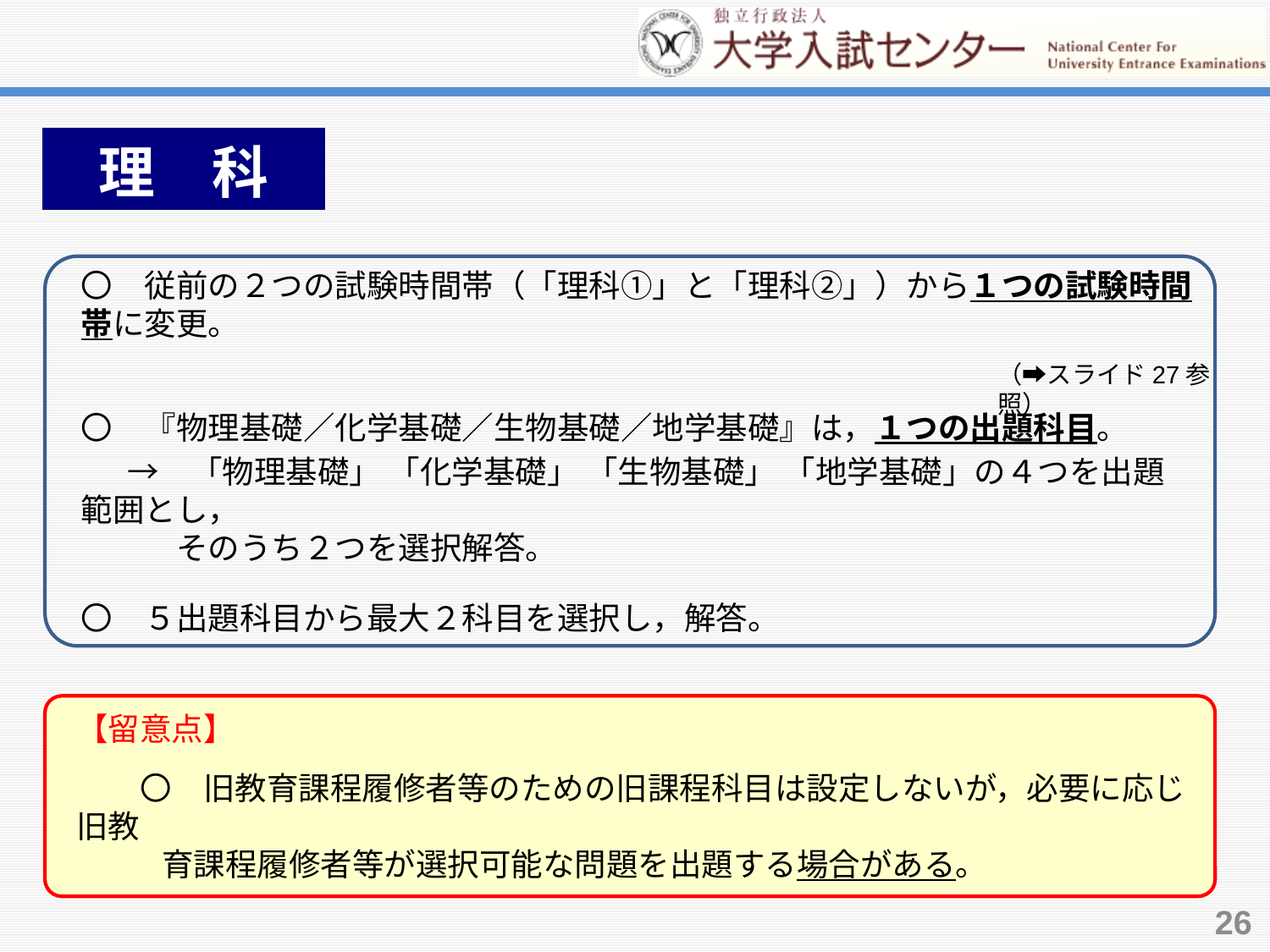

理　科。
〇　従前の２つの試験時間帯（「理科①」と「理科②」）から１つの試験時間帯に変更。

〇　『物理基礎／化学基礎／生物基礎／地学基礎』は，１つの出題科目。
　  →　「物理基礎」 「化学基礎」 「生物基礎」 「地学基礎」の４つを出題範囲とし，
　　　そのうち２つを選択解答。
〇　５出題科目から最大２科目を選択し，解答。
（➡スライド27参照）
【留意点】
　　〇　旧教育課程履修者等のための旧課程科目は設定しないが，必要に応じ旧教
  　　育課程履修者等が選択可能な問題を出題する場合がある。
26